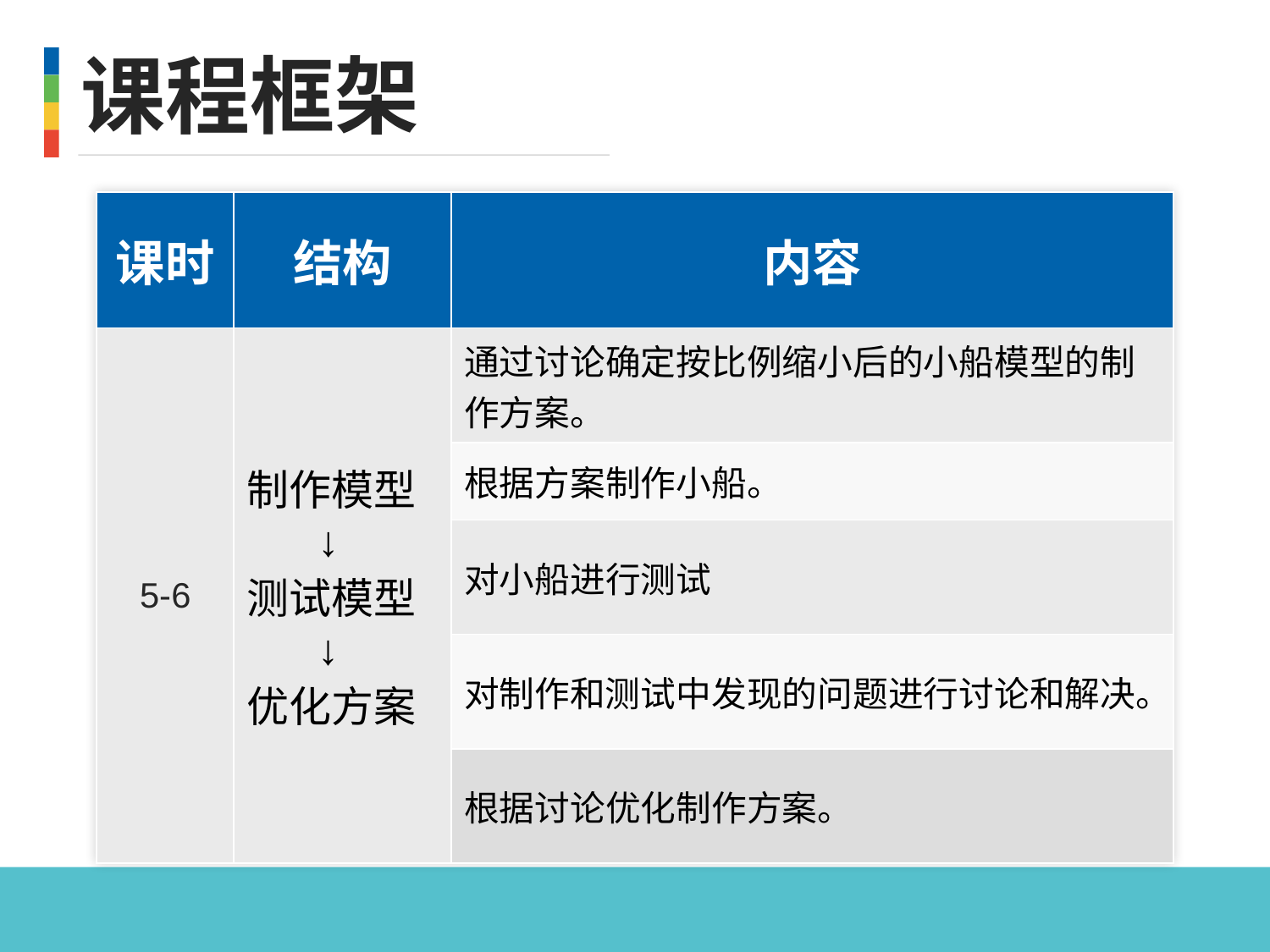

课程框架

| 课时 | 结构 | 内容 |
| --- | --- | --- |
| 5-6 | 制作模型 ↓ 测试模型 ↓ 优化方案 | 通过讨论确定按比例缩小后的小船模型的制作方案。 |
|  |  | 根据方案制作小船。 |
|  |  | 对小船进行测试 |
|  |  | 对制作和测试中发现的问题进行讨论和解决。 |
|  |  | 根据讨论优化制作方案。 |